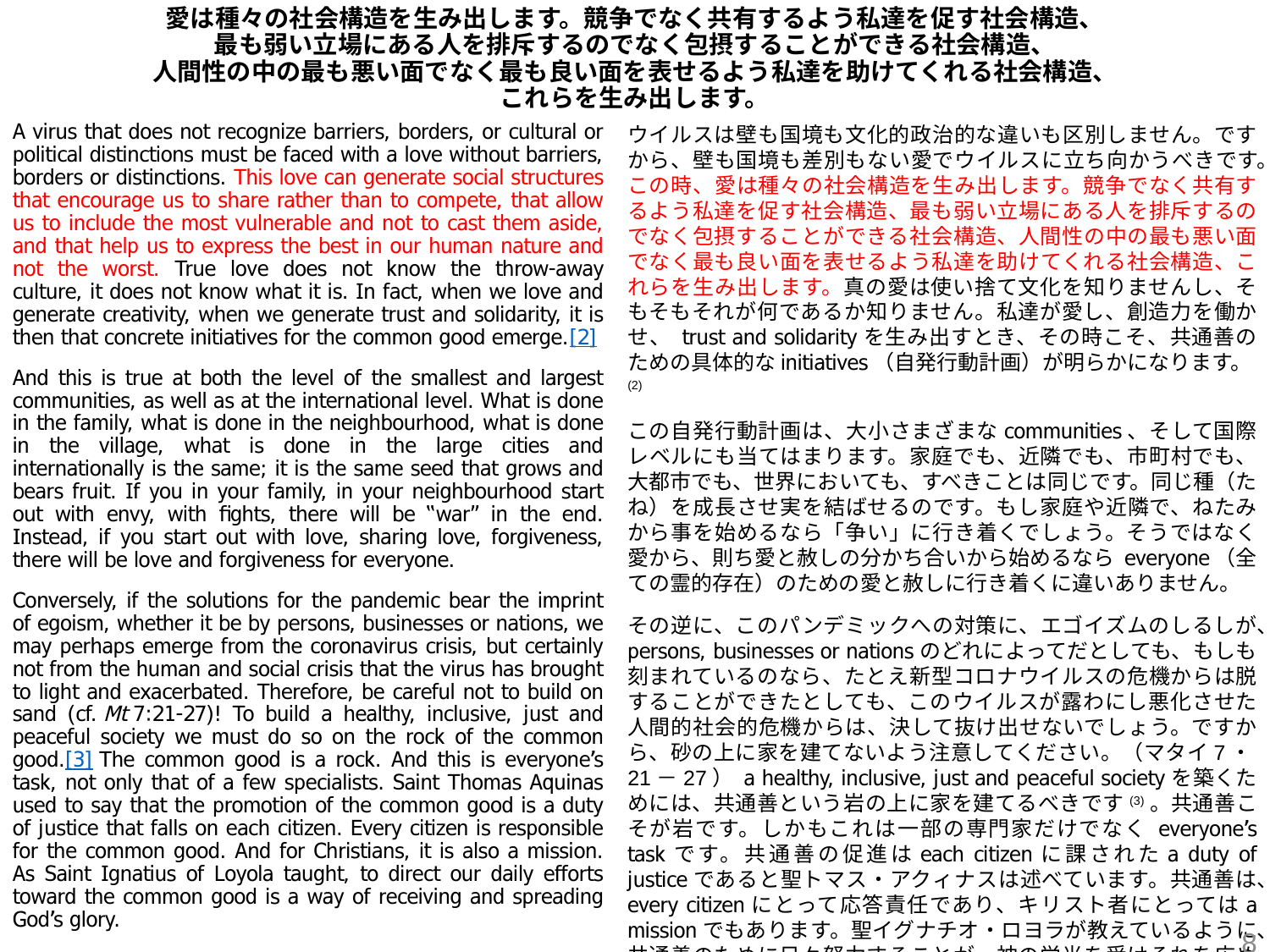

# 愛は種々の社会構造を生み出します。競争でなく共有するよう私達を促す社会構造、 最も弱い立場にある人を排斥するのでなく包摂することができる社会構造、 人間性の中の最も悪い面でなく最も良い面を表せるよう私達を助けてくれる社会構造、 これらを生み出します。
A virus that does not recognize barriers, borders, or cultural or political distinctions must be faced with a love without barriers, borders or distinctions. This love can generate social structures that encourage us to share rather than to compete, that allow us to include the most vulnerable and not to cast them aside, and that help us to express the best in our human nature and not the worst. True love does not know the throw-away culture, it does not know what it is. In fact, when we love and generate creativity, when we generate trust and solidarity, it is then that concrete initiatives for the common good emerge.[2]
And this is true at both the level of the smallest and largest communities, as well as at the international level. What is done in the family, what is done in the neighbourhood, what is done in the village, what is done in the large cities and internationally is the same; it is the same seed that grows and bears fruit. If you in your family, in your neighbourhood start out with envy, with fights, there will be “war” in the end. Instead, if you start out with love, sharing love, forgiveness, there will be love and forgiveness for everyone.
Conversely, if the solutions for the pandemic bear the imprint of egoism, whether it be by persons, businesses or nations, we may perhaps emerge from the coronavirus crisis, but certainly not from the human and social crisis that the virus has brought to light and exacerbated. Therefore, be careful not to build on sand (cf. Mt 7:21-27)! To build a healthy, inclusive, just and peaceful society we must do so on the rock of the common good.[3] The common good is a rock. And this is everyone’s task, not only that of a few specialists. Saint Thomas Aquinas used to say that the promotion of the common good is a duty of justice that falls on each citizen. Every citizen is responsible for the common good. And for Christians, it is also a mission. As Saint Ignatius of Loyola taught, to direct our daily efforts toward the common good is a way of receiving and spreading God’s glory.

ウイルスは壁も国境も文化的政治的な違いも区別しません。ですから、壁も国境も差別もない愛でウイルスに立ち向かうべきです。この時、愛は種々の社会構造を生み出します。競争でなく共有するよう私達を促す社会構造、最も弱い立場にある人を排斥するのでなく包摂することができる社会構造、人間性の中の最も悪い面でなく最も良い面を表せるよう私達を助けてくれる社会構造、これらを生み出します。真の愛は使い捨て文化を知りませんし、そもそもそれが何であるか知りません。私達が愛し、創造力を働かせ、 trust and solidarityを生み出すとき、その時こそ、共通善のための具体的なinitiatives（自発行動計画）が明らかになります。(2)
この自発行動計画は、大小さまざまなcommunities、そして国際レベルにも当てはまります。家庭でも、近隣でも、市町村でも、大都市でも、世界においても、すべきことは同じです。同じ種（たね）を成長させ実を結ばせるのです。もし家庭や近隣で、ねたみから事を始めるなら「争い」に行き着くでしょう。そうではなく愛から、則ち愛と赦しの分かち合いから始めるなら everyone（全ての霊的存在）のための愛と赦しに行き着くに違いありません。
その逆に、このパンデミックへの対策に、エゴイズムのしるしが、persons, businesses or nationsのどれによってだとしても、もしも刻まれているのなら、たとえ新型コロナウイルスの危機からは脱することができたとしても、このウイルスが露わにし悪化させた人間的社会的危機からは、決して抜け出せないでしょう。ですから、砂の上に家を建てないよう注意してください。（マタイ7・21－27） a healthy, inclusive, just and peaceful societyを築くためには、共通善という岩の上に家を建てるべきです(3)。共通善こそが岩です。しかもこれは一部の専門家だけでなく everyone’s taskです。共通善の促進はeach citizenに課されたa duty of justiceであると聖トマス・アクィナスは述べています。共通善は、every citizenにとって応答責任であり、キリスト者にとってはa missionでもあります。聖イグナチオ・ロヨラが教えているように、共通善のために日々努力することが、神の栄光を受けそれを広める道です。

8